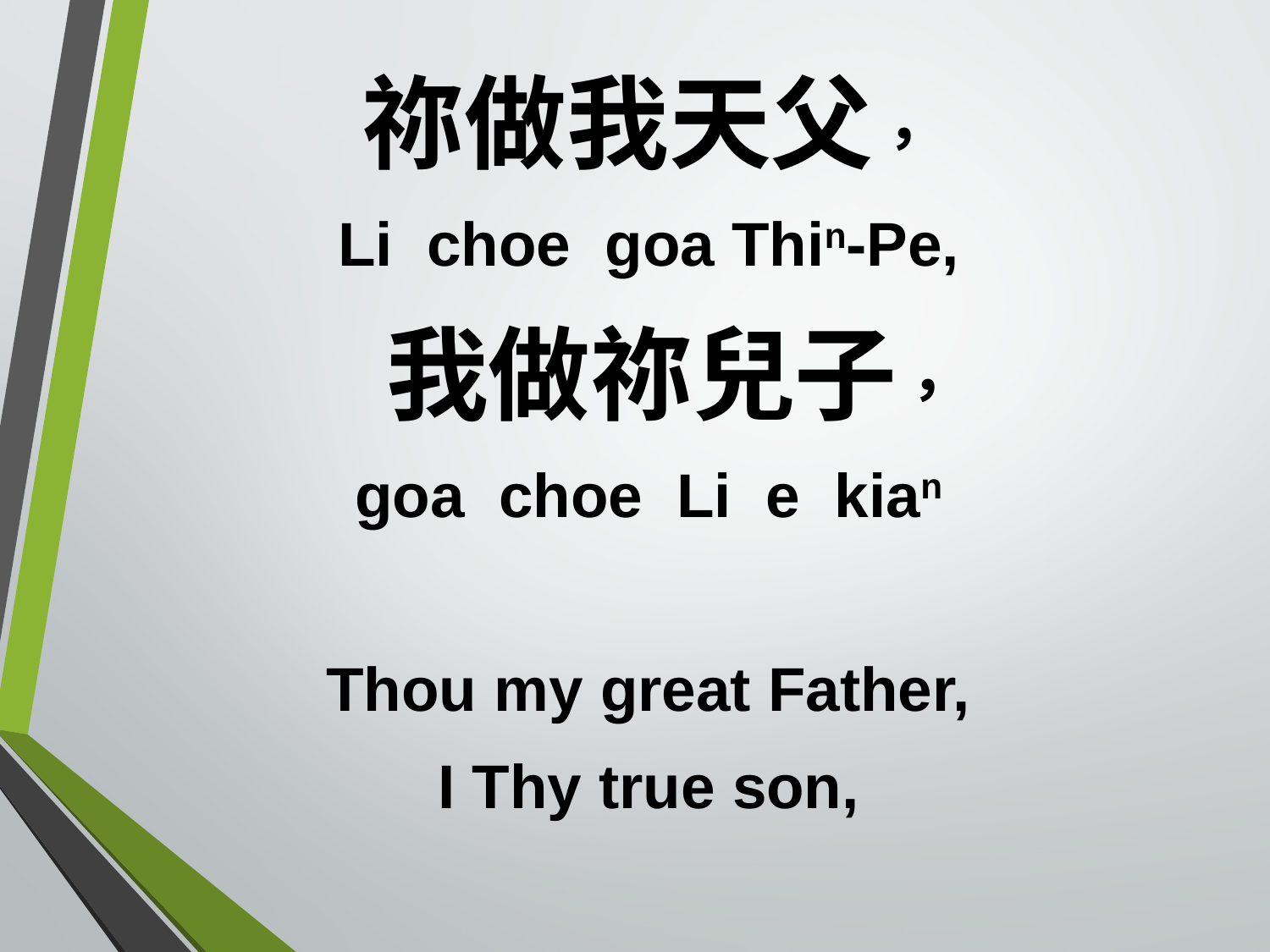

祢做我天父，
Li  choe  goa Thin-Pe,
 我做祢兒子，
goa  choe  Li  e  kian

Thou my great Father,
I Thy true son,